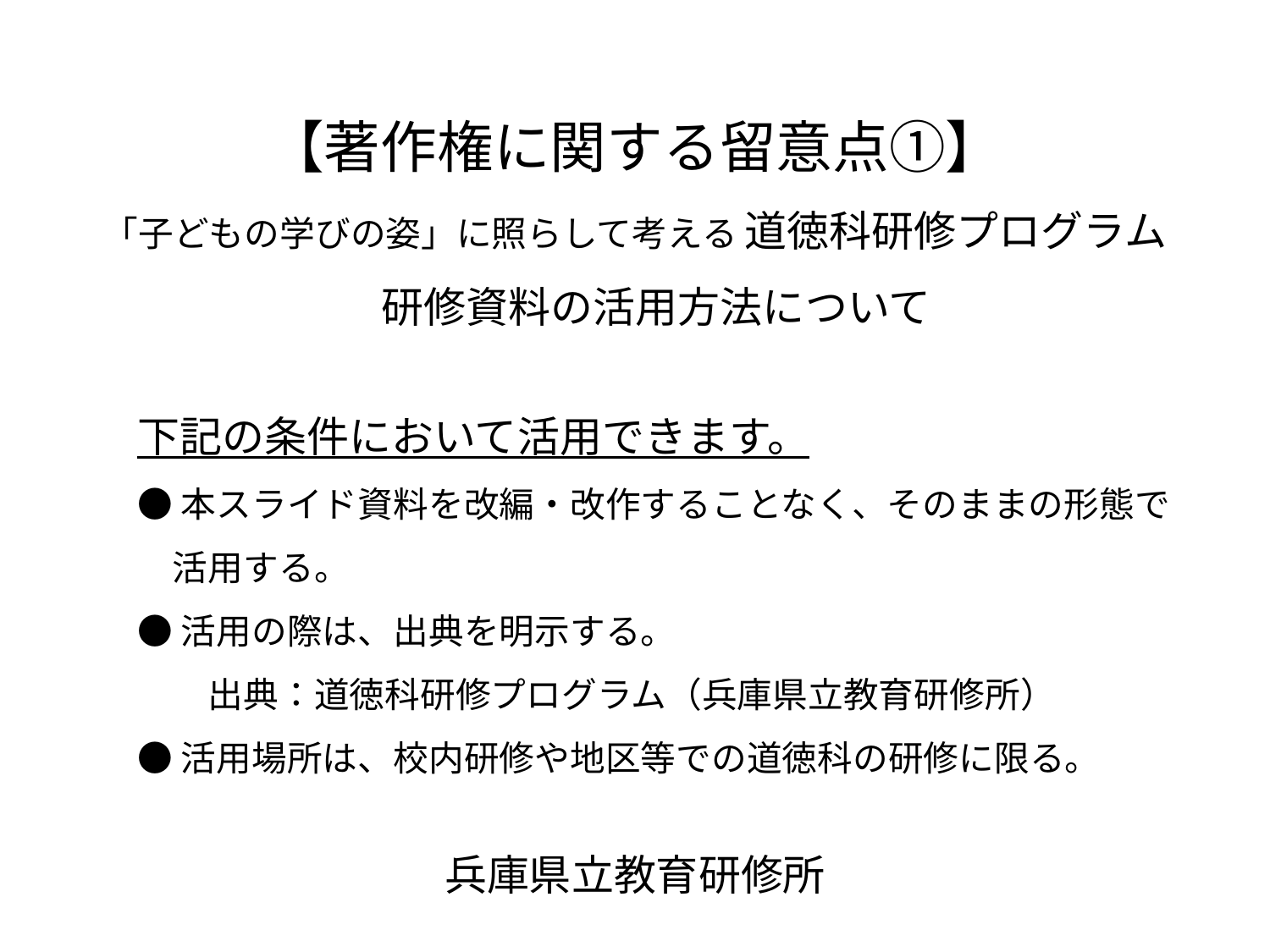

# 【著作権に関する留意点①】 「子どもの学びの姿」に照らして考える 道徳科研修プログラム 　研修資料の活用方法について
下記の条件において活用できます。
●本スライド資料を改編・改作することなく、そのままの形態で
　活用する。
●活用の際は、出典を明示する。
　　出典：道徳科研修プログラム（兵庫県立教育研修所）
●活用場所は、校内研修や地区等での道徳科の研修に限る。
兵庫県立教育研修所